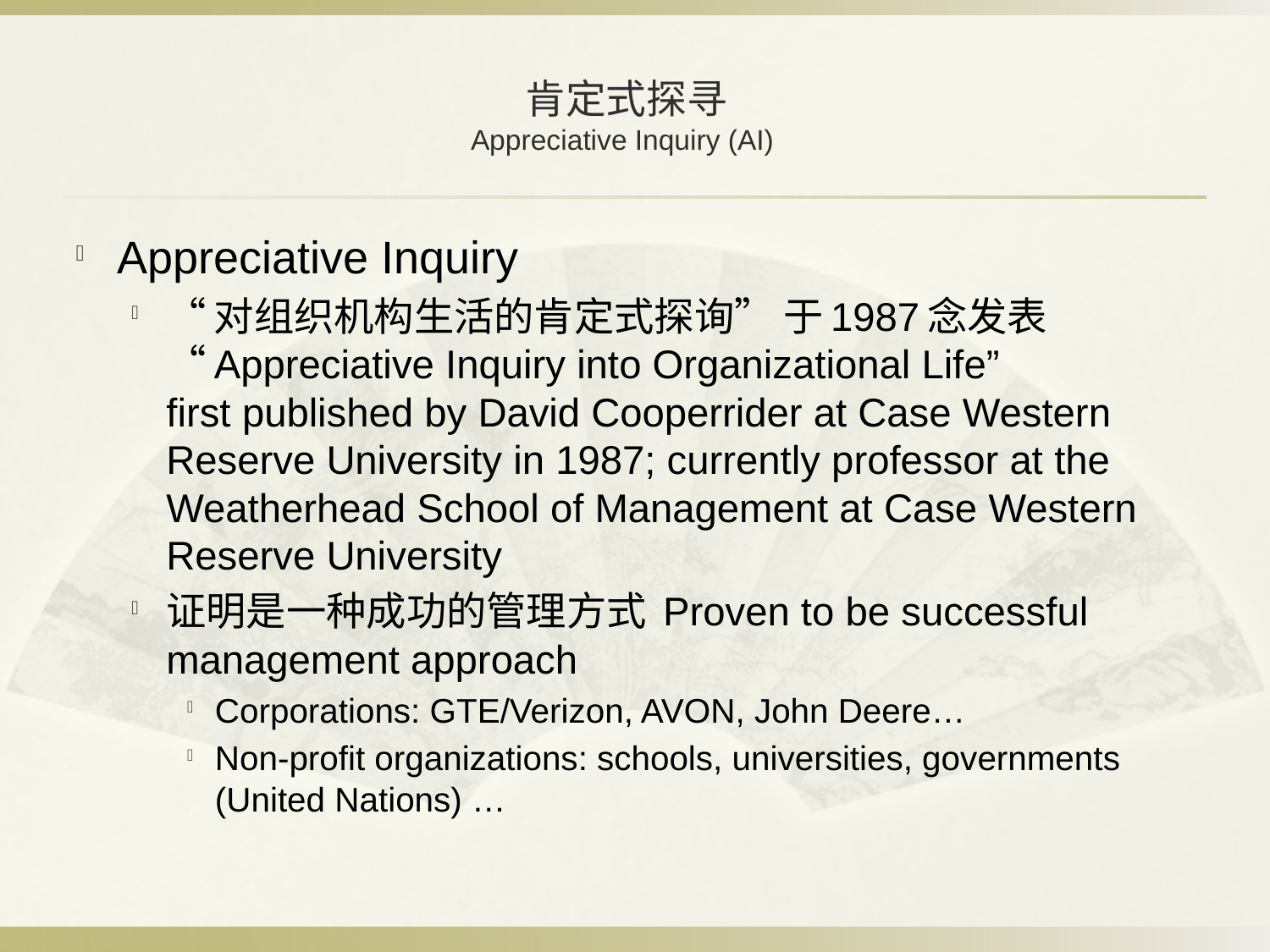

# 肯定式探寻 Appreciative Inquiry (AI)
Appreciative Inquiry
“对组织机构生活的肯定式探询” 于1987念发表 “Appreciative Inquiry into Organizational Life”
first published by David Cooperrider at Case Western Reserve University in 1987; currently professor at the Weatherhead School of Management at Case Western Reserve University
证明是一种成功的管理方式 Proven to be successful management approach
Corporations: GTE/Verizon, AVON, John Deere…
Non-profit organizations: schools, universities, governments (United Nations) …